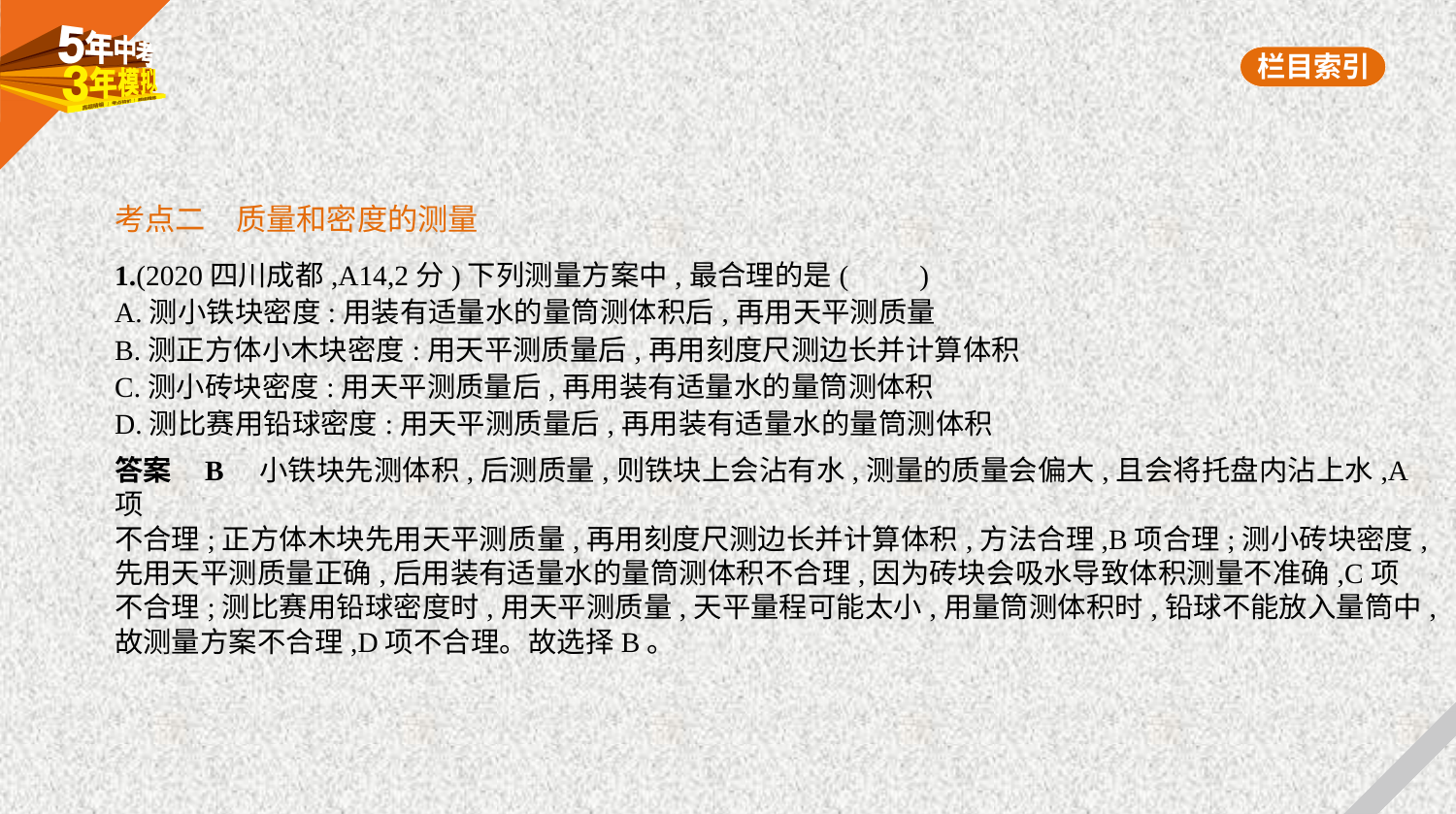

考点二　质量和密度的测量
1.(2020四川成都,A14,2分)下列测量方案中,最合理的是(　　)
A.测小铁块密度:用装有适量水的量筒测体积后,再用天平测质量
B.测正方体小木块密度:用天平测质量后,再用刻度尺测边长并计算体积
C.测小砖块密度:用天平测质量后,再用装有适量水的量筒测体积
D.测比赛用铅球密度:用天平测质量后,再用装有适量水的量筒测体积
答案    B　小铁块先测体积,后测质量,则铁块上会沾有水,测量的质量会偏大,且会将托盘内沾上水,A项
不合理;正方体木块先用天平测质量,再用刻度尺测边长并计算体积,方法合理,B项合理;测小砖块密度,
先用天平测质量正确,后用装有适量水的量筒测体积不合理,因为砖块会吸水导致体积测量不准确,C项
不合理;测比赛用铅球密度时,用天平测质量,天平量程可能太小,用量筒测体积时,铅球不能放入量筒中,
故测量方案不合理,D项不合理。故选择B。